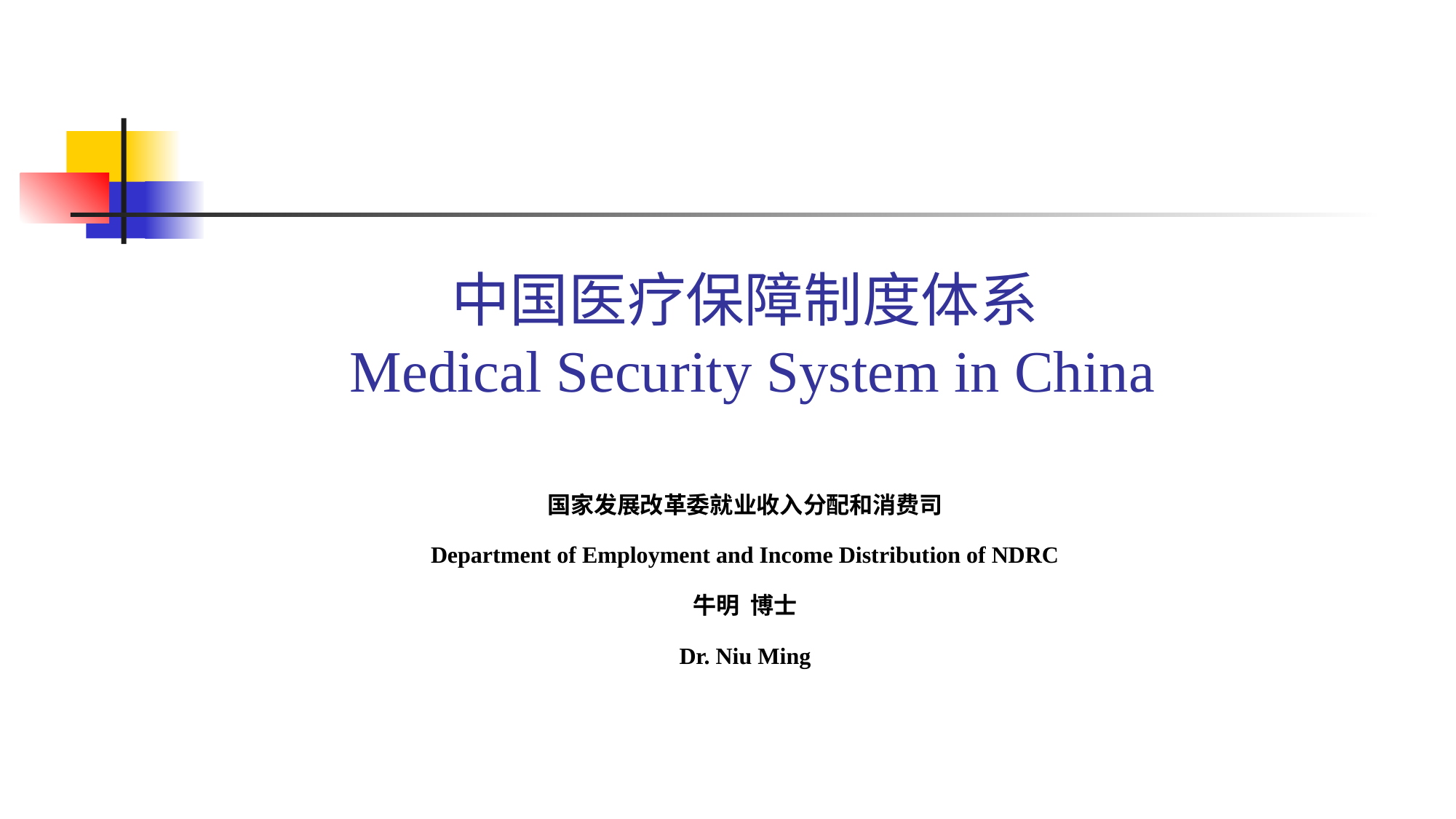

#
中国医疗保障制度体系
 Medical Security System in China
国家发展改革委就业收入分配和消费司
Department of Employment and Income Distribution of NDRC
牛明  博士
Dr. Niu Ming